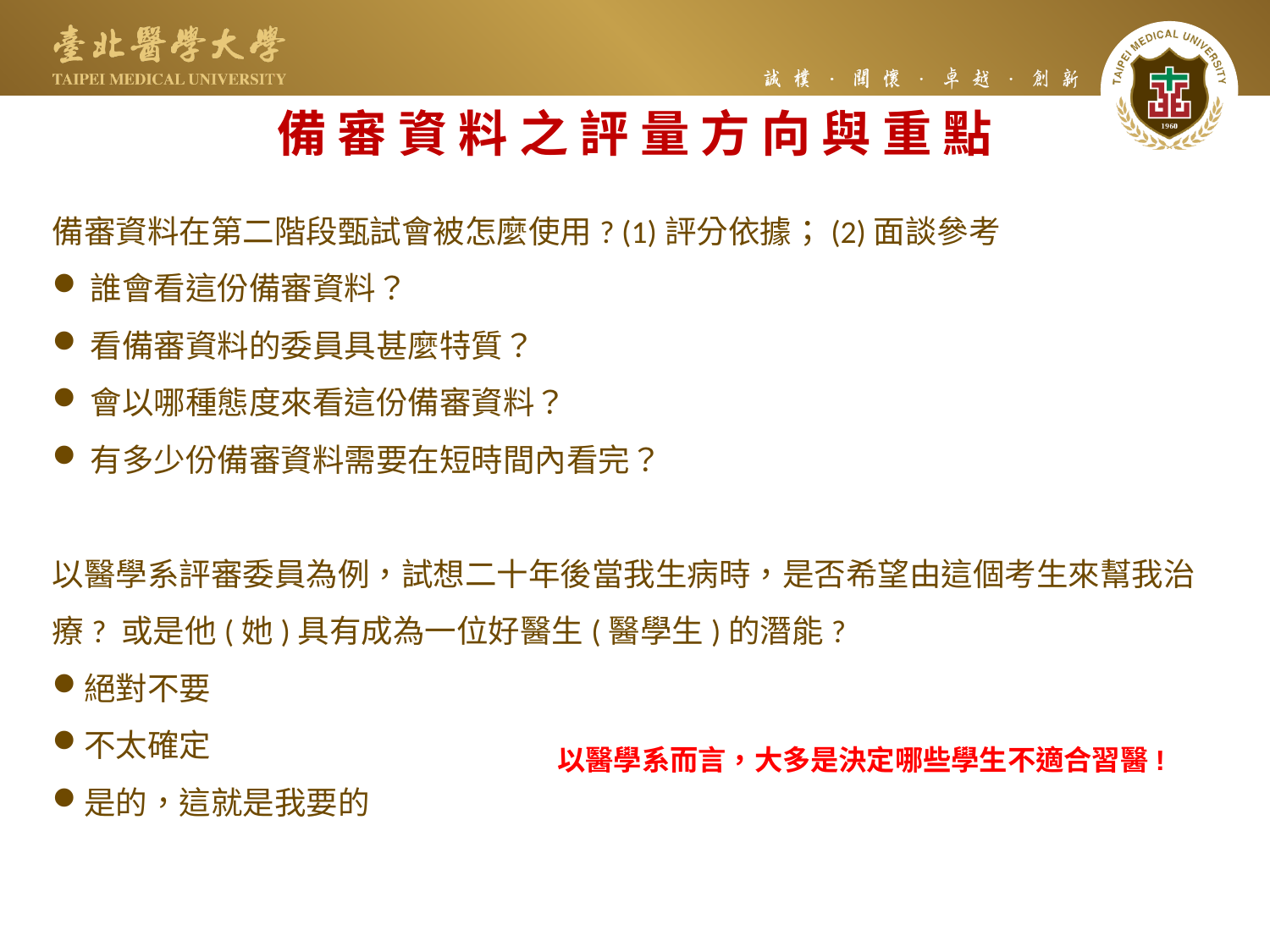

備 審 資 料 之 評 量 方 向 與 重 點
備審資料在第二階段甄試會被怎麼使用? (1)評分依據；(2)面談參考
誰會看這份備審資料？
看備審資料的委員具甚麼特質？
會以哪種態度來看這份備審資料？
有多少份備審資料需要在短時間內看完？

以醫學系評審委員為例，試想二十年後當我生病時，是否希望由這個考生來幫我治療? 或是他(她)具有成為一位好醫生(醫學生)的潛能?
絕對不要
不太確定
是的，這就是我要的
以醫學系而言，大多是決定哪些學生不適合習醫!